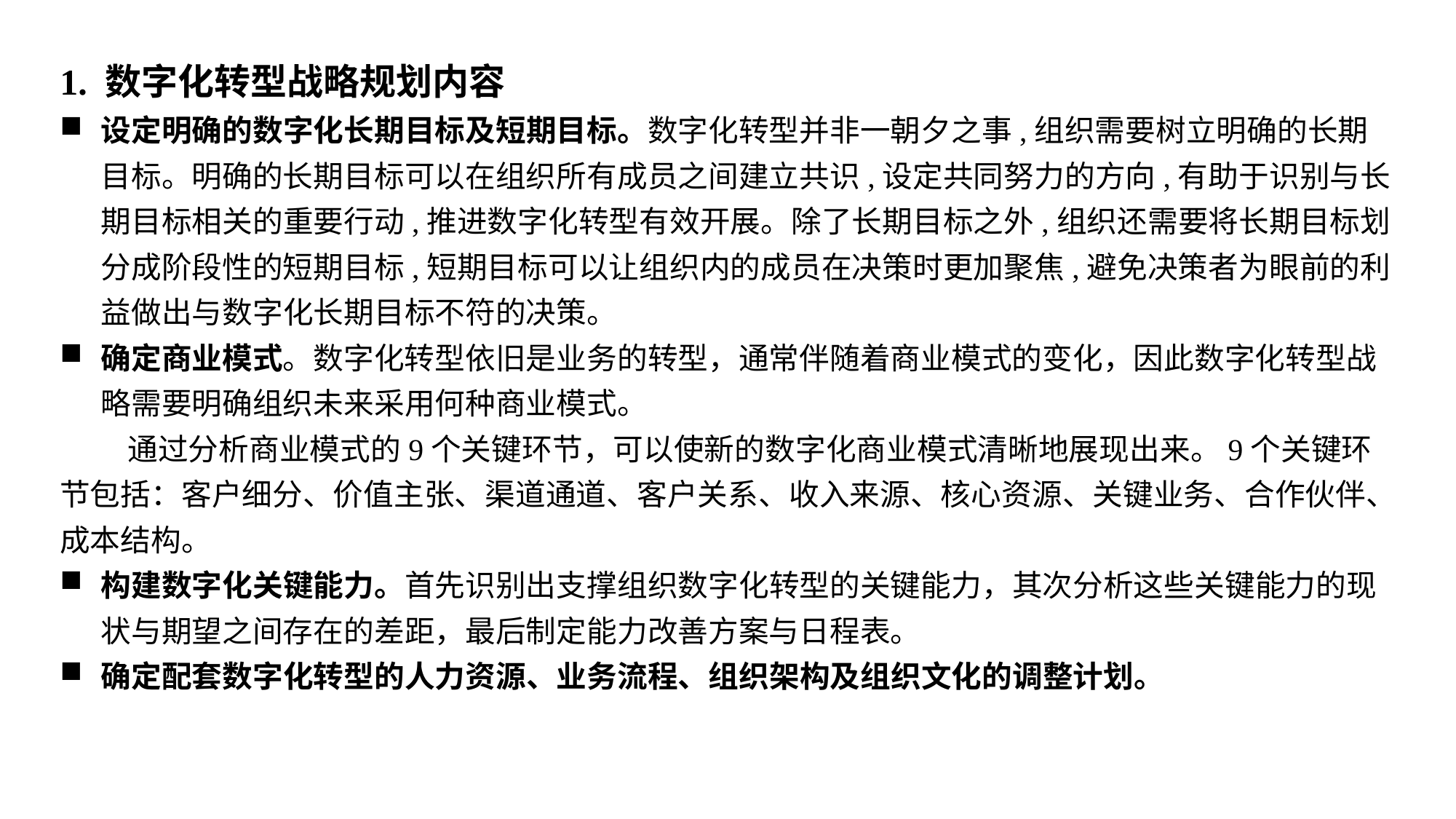

1. 数字化转型战略规划内容
设定明确的数字化长期目标及短期目标。数字化转型并非一朝夕之事,组织需要树立明确的长期目标。明确的长期目标可以在组织所有成员之间建立共识,设定共同努力的方向,有助于识别与长期目标相关的重要行动,推进数字化转型有效开展。除了长期目标之外,组织还需要将长期目标划分成阶段性的短期目标,短期目标可以让组织内的成员在决策时更加聚焦,避免决策者为眼前的利益做出与数字化长期目标不符的决策。
确定商业模式。数字化转型依旧是业务的转型，通常伴随着商业模式的变化，因此数字化转型战略需要明确组织未来采用何种商业模式。
         通过分析商业模式的9个关键环节，可以使新的数字化商业模式清晰地展现出来。9个关键环节包括：客户细分、价值主张、渠道通道、客户关系、收入来源、核心资源、关键业务、合作伙伴、成本结构。
构建数字化关键能力。首先识别出支撑组织数字化转型的关键能力，其次分析这些关键能力的现状与期望之间存在的差距，最后制定能力改善方案与日程表。
确定配套数字化转型的人力资源、业务流程、组织架构及组织文化的调整计划。